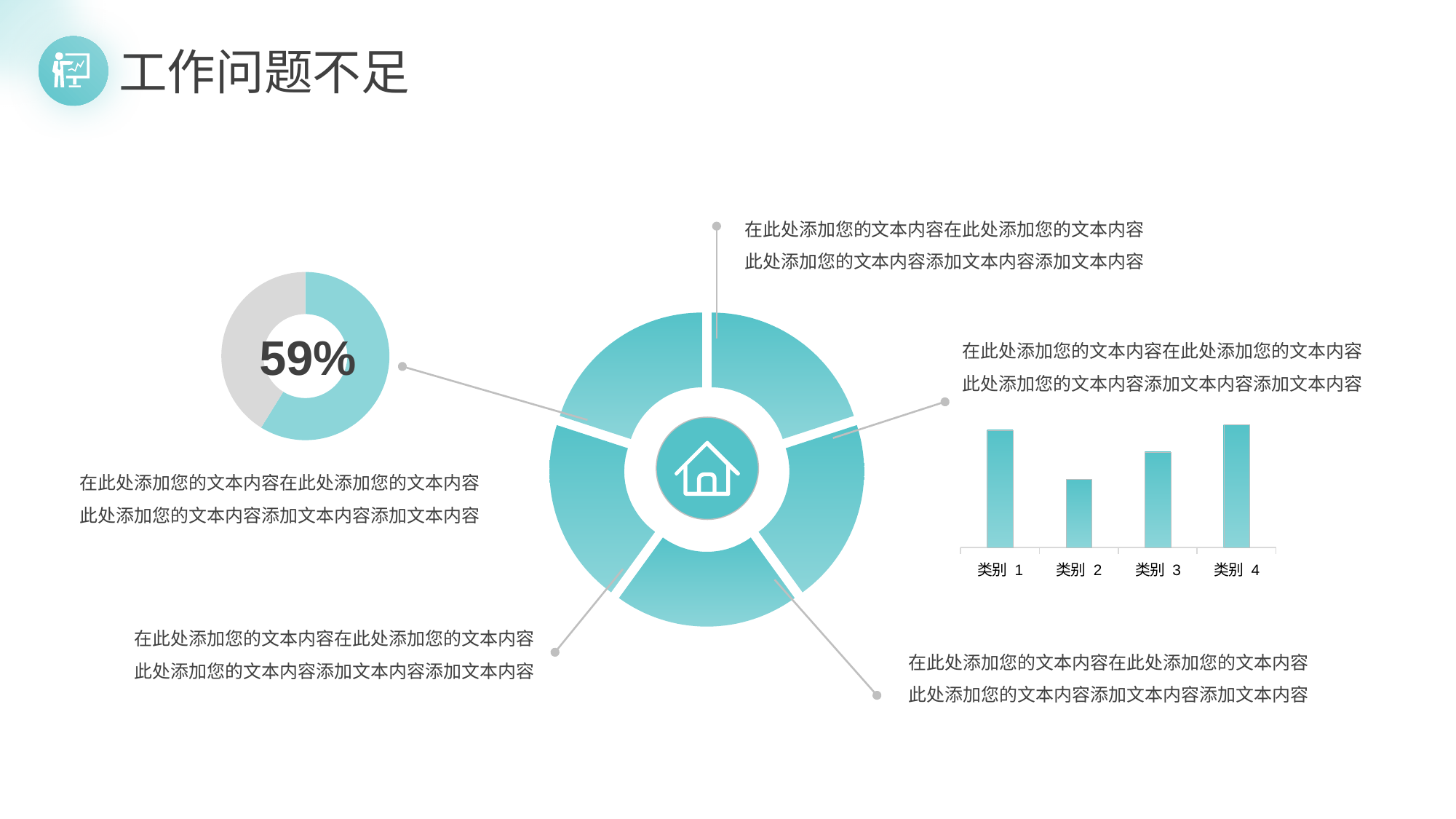

在此处添加您的文本内容在此处添加您的文本内容此处添加您的文本内容添加文本内容添加文本内容

### Chart

| Category | 销售额 |
|---|---|
| 第一季度 | 100.0 |
| 第二季度 | 70.0 |
59%

### Chart

| Category | 销售额 |
|---|---|
| 第一季度 | 1.0 |
| 第二季度 | 1.0 |
| 第三季度 | 1.0 |
| 第四季度 | 1.0 |
在此处添加您的文本内容在此处添加您的文本内容此处添加您的文本内容添加文本内容添加文本内容

### Chart

| Category | 系列 1 |
|---|---|
| 类别 1 | 4.3 |
| 类别 2 | 2.5 |
| 类别 3 | 3.5 |
| 类别 4 | 4.5 |

在此处添加您的文本内容在此处添加您的文本内容此处添加您的文本内容添加文本内容添加文本内容
在此处添加您的文本内容在此处添加您的文本内容此处添加您的文本内容添加文本内容添加文本内容
在此处添加您的文本内容在此处添加您的文本内容此处添加您的文本内容添加文本内容添加文本内容